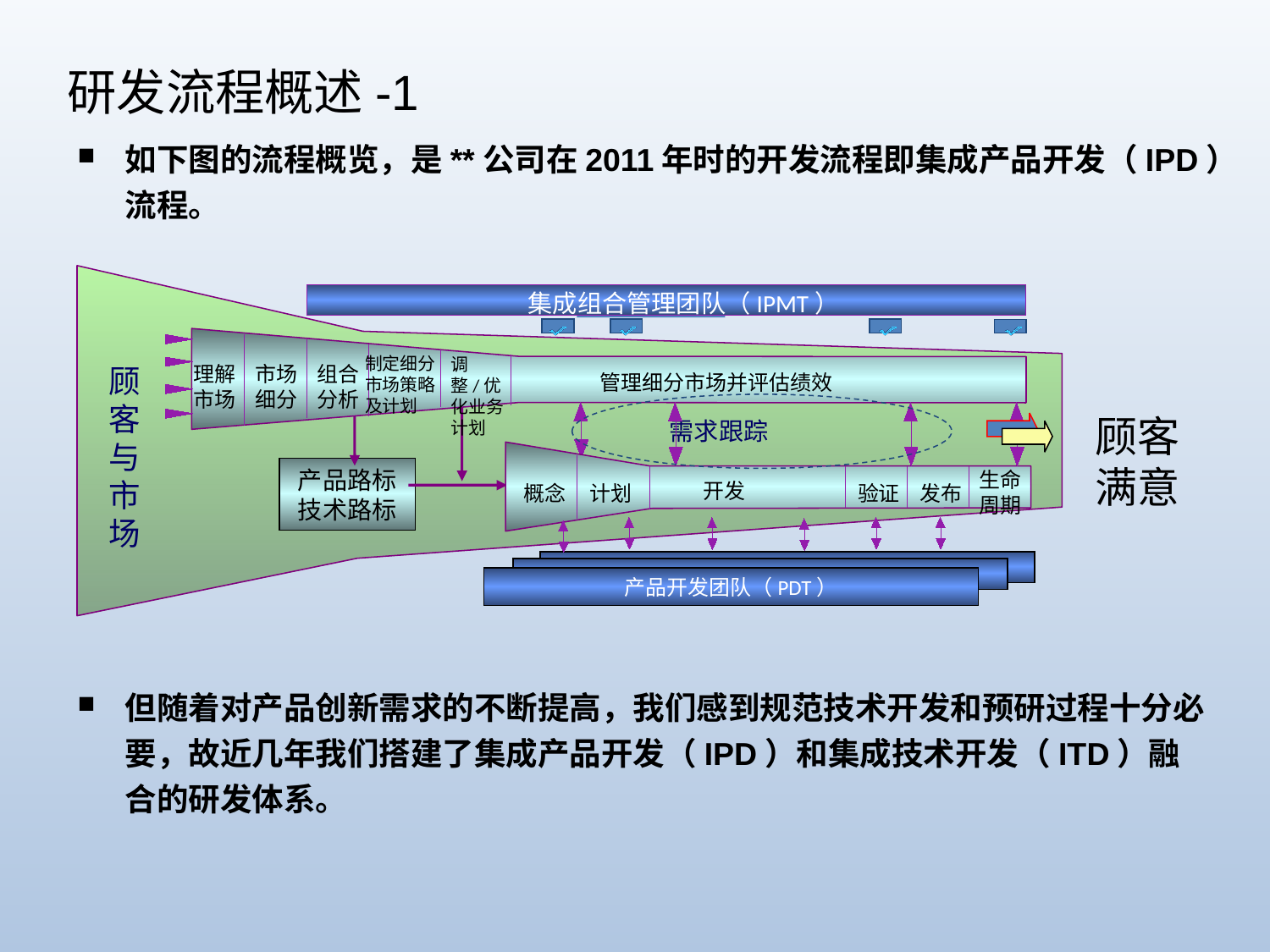

研发流程概述-1
如下图的流程概览，是**公司在2011年时的开发流程即集成产品开发（IPD）流程。

集成组合管理团队（IPMT）
产品评审委员会

产品开发团队（PDT）

制定细分市场策略及计划
调整/优化业务计划

顾客与市场

理解市场
市场细分
组合分析

 &
调整
优
管理细分市场并评估绩效
管理市场细分并评估绩效
细分策略
制定市场

产品路标
技术路标

需求跟踪
顾客满意

生命周期
开发
概念
计划
验证
发布

但随着对产品创新需求的不断提高，我们感到规范技术开发和预研过程十分必要，故近几年我们搭建了集成产品开发（IPD）和集成技术开发（ITD）融合的研发体系。